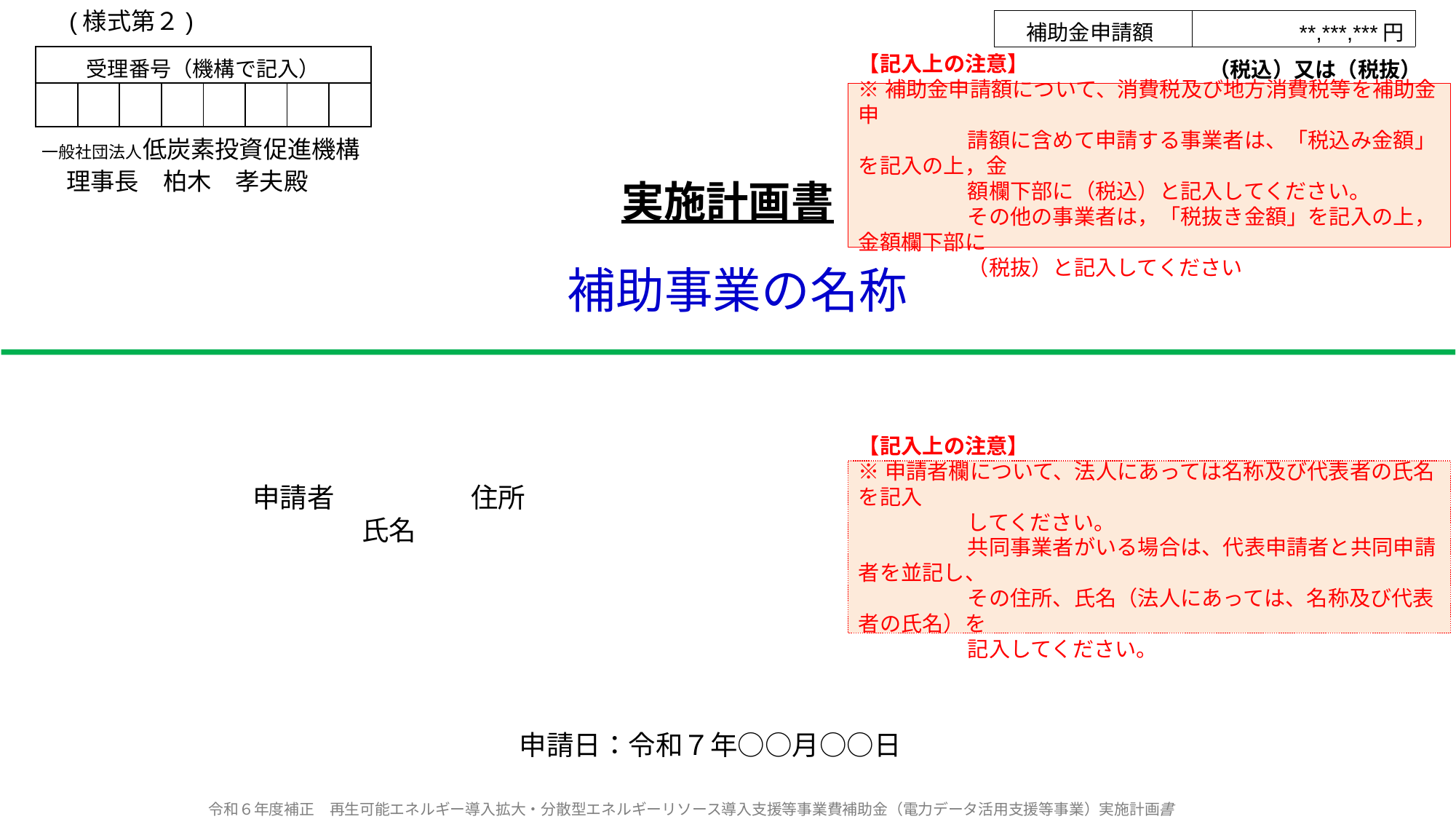

(様式第２)
| 補助金申請額 | \*\*,\*\*\*,\*\*\*円 |
| --- | --- |
| 受理番号（機構で記入） |  |  |  |  |  |  |  |
| --- | --- | --- | --- | --- | --- | --- | --- |
|  |  |  |  |  |  |  |  |
（税込）又は（税抜）
【記入上の注意】
※補助金申請額について、消費税及び地方消費税等を補助金申
	請額に含めて申請する事業者は、「税込み金額」を記入の上，金
	額欄下部に（税込）と記入してください。
	その他の事業者は，「税抜き金額」を記入の上，金額欄下部に
	（税抜）と記入してください
一般社団法人低炭素投資促進機構
　理事長　柏木　孝夫殿
実施計画書
# 補助事業の名称
申請者		住所
	氏名
【記入上の注意】
※申請者欄について、法人にあっては名称及び代表者の氏名を記入
	してください。
	共同事業者がいる場合は、代表申請者と共同申請者を並記し、
	その住所、氏名（法人にあっては、名称及び代表者の氏名）を
	記入してください。
申請日：令和７年○○月○○日